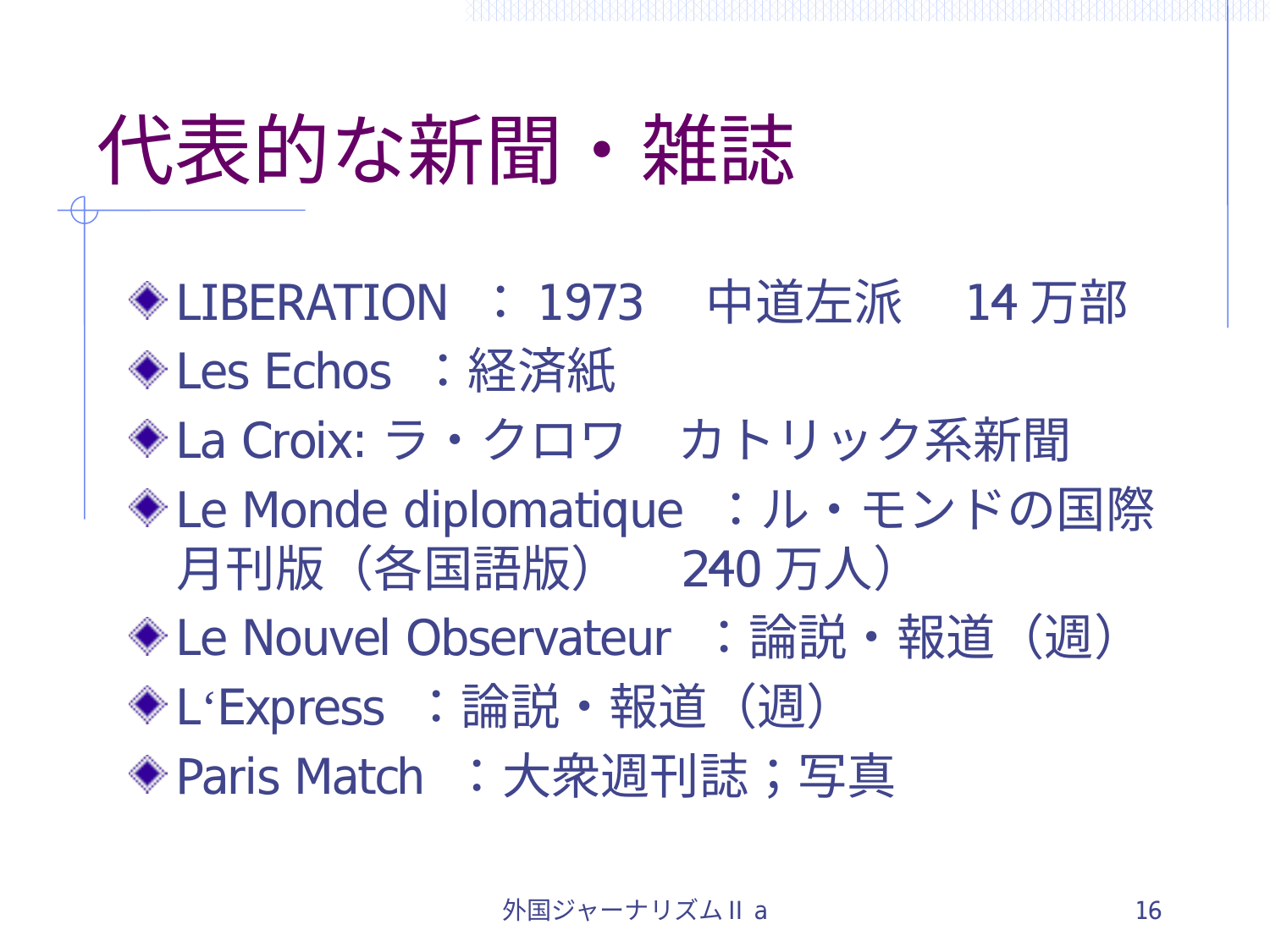

# 代表的な新聞・雑誌
LIBERATION ：1973　中道左派　14万部
Les Echos ：経済紙
La Croix:ラ・クロワ　カトリック系新聞
Le Monde diplomatique ：ル・モンドの国際月刊版（各国語版）　240万人）
Le Nouvel Observateur ：論説・報道（週）
L‘Express ：論説・報道（週）
Paris Match ：大衆週刊誌；写真
外国ジャーナリズムⅡa
16